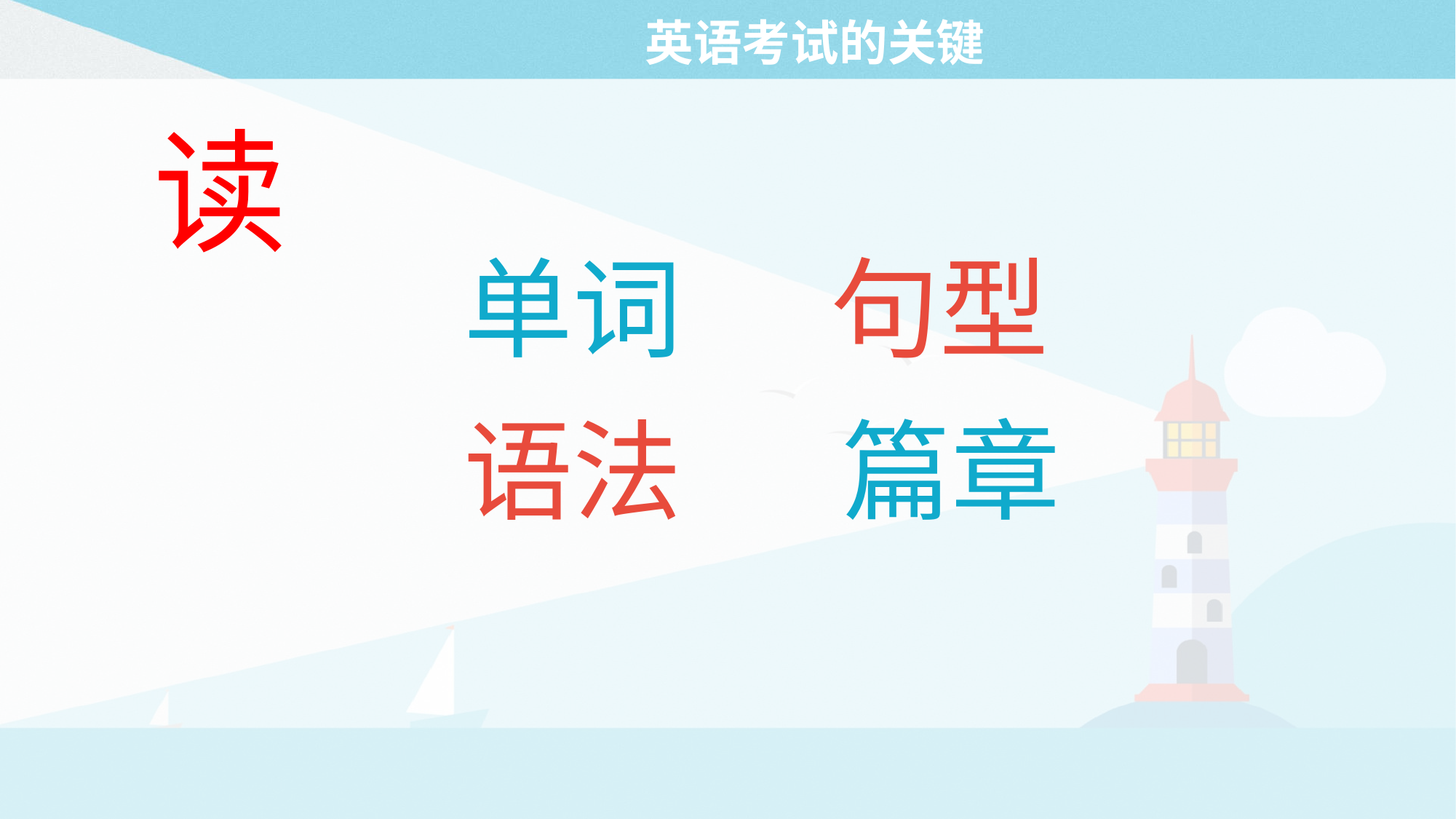

# 英语考试的关键
读
单词
句型
语法
篇章